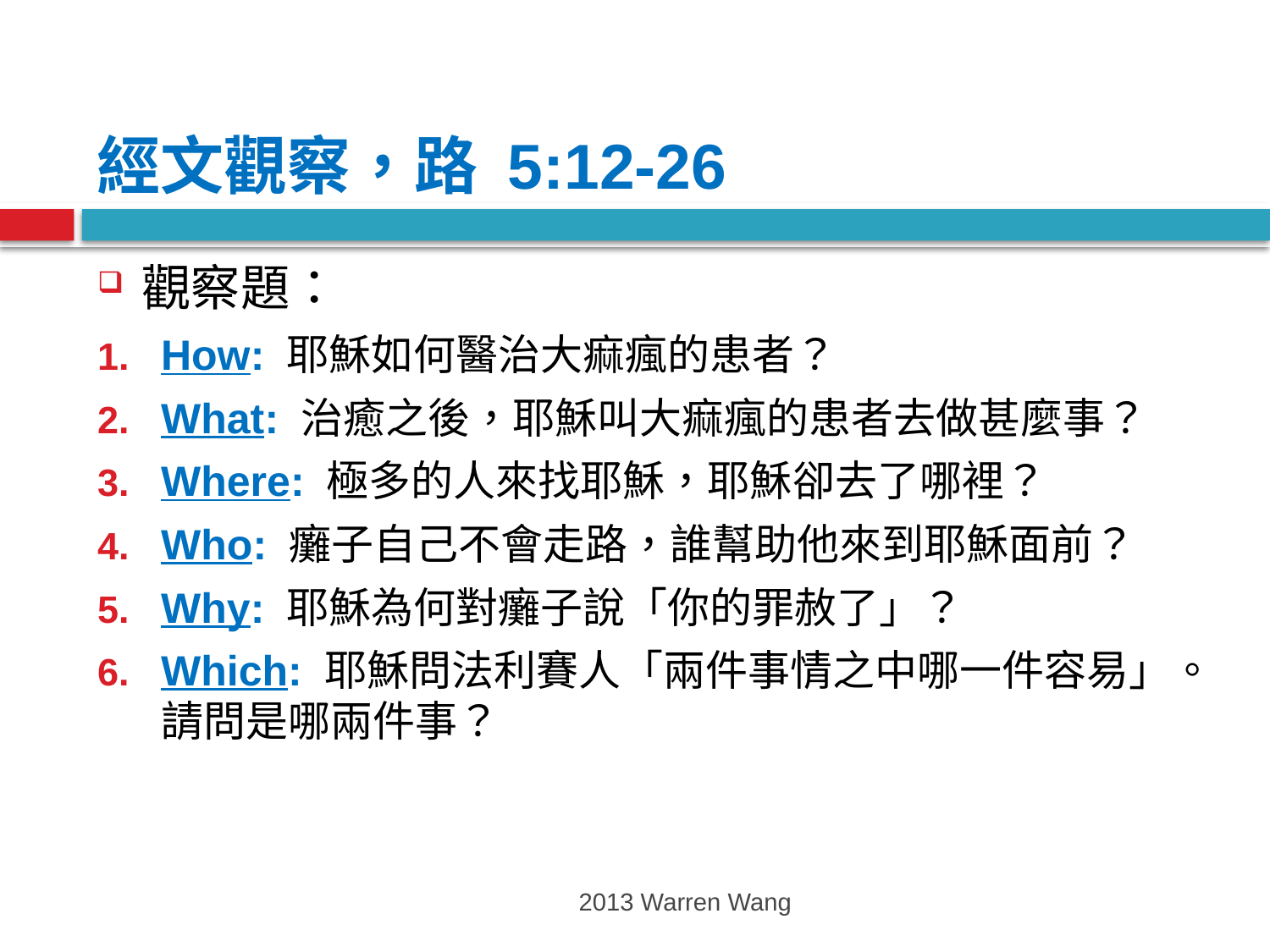

# 經文觀察，路 5:12-26
觀察題：
How: 耶穌如何醫治大痲瘋的患者？
What: 治癒之後，耶穌叫大痲瘋的患者去做甚麼事？
Where: 極多的人來找耶穌，耶穌卻去了哪裡？
Who: 癱子自己不會走路，誰幫助他來到耶穌面前？
Why: 耶穌為何對癱子說「你的罪赦了」？
Which: 耶穌問法利賽人「兩件事情之中哪一件容易」。請問是哪兩件事？
2013 Warren Wang